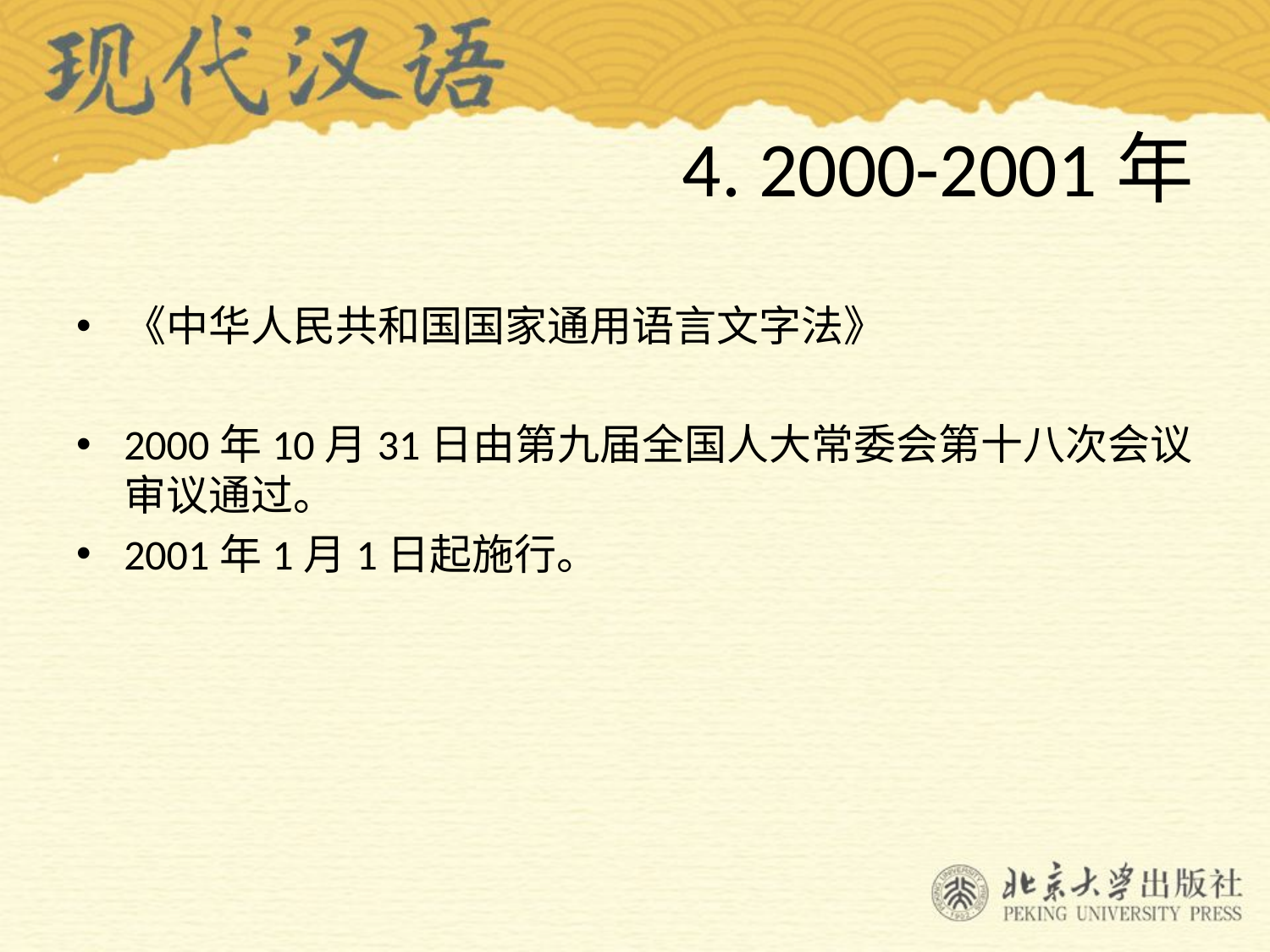

4. 2000-2001年

《中华人民共和国国家通用语言文字法》

2000年10月31日由第九届全国人大常委会第十八次会议审议通过。
2001年1月1日起施行。